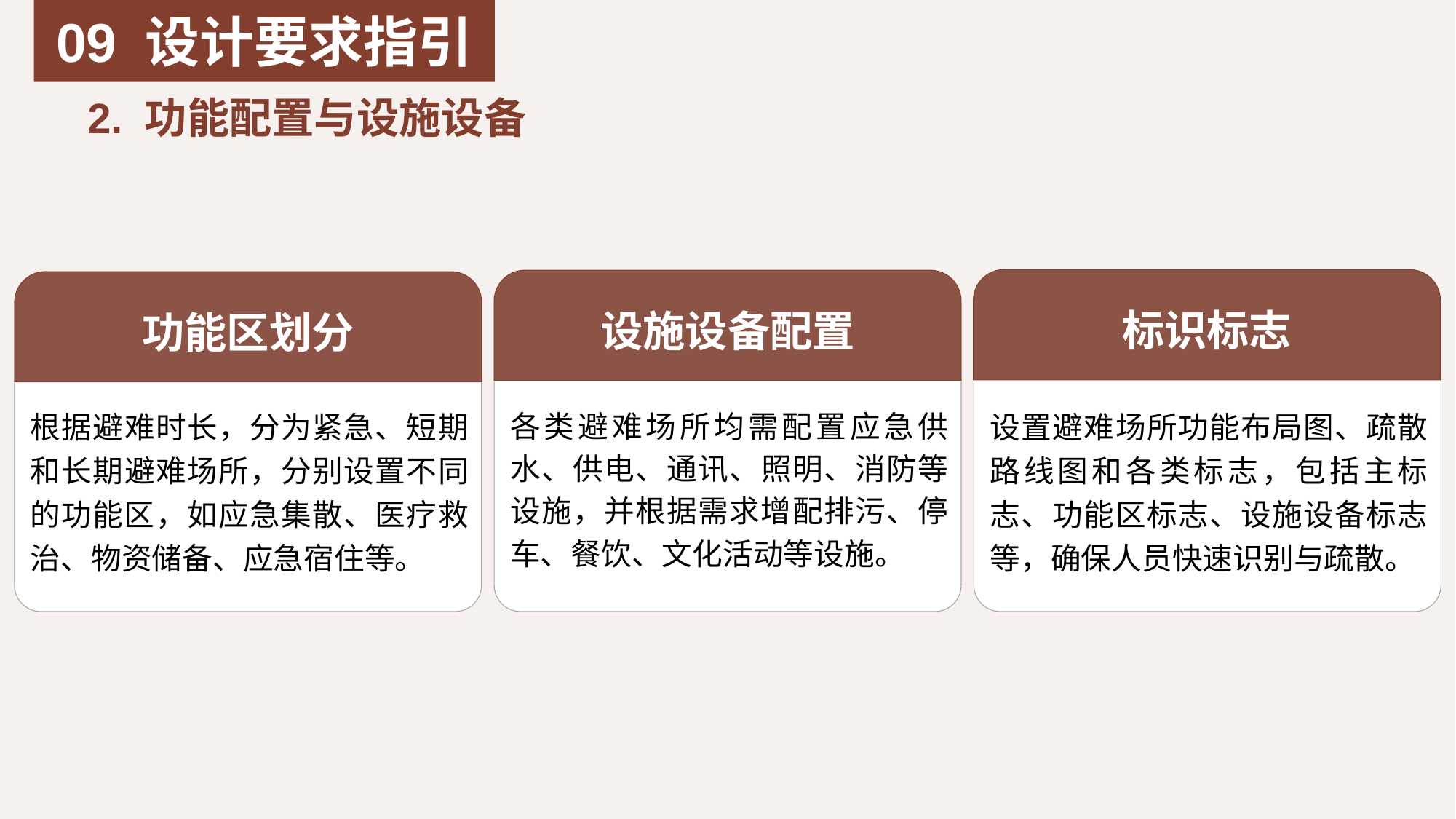

09 设计要求指引
2. 功能配置与设施设备

标识标志
设置避难场所功能布局图、疏散路线图和各类标志，包括主标志、功能区标志、设施设备标志等，确保人员快速识别与疏散。

设施设备配置
各类避难场所均需配置应急供水、供电、通讯、照明、消防等设施，并根据需求增配排污、停车、餐饮、文化活动等设施。

功能区划分
凝聚功能
根据避难时长，分为紧急、短期和长期避难场所，分别设置不同的功能区，如应急集散、医疗救治、物资储备、应急宿住等。